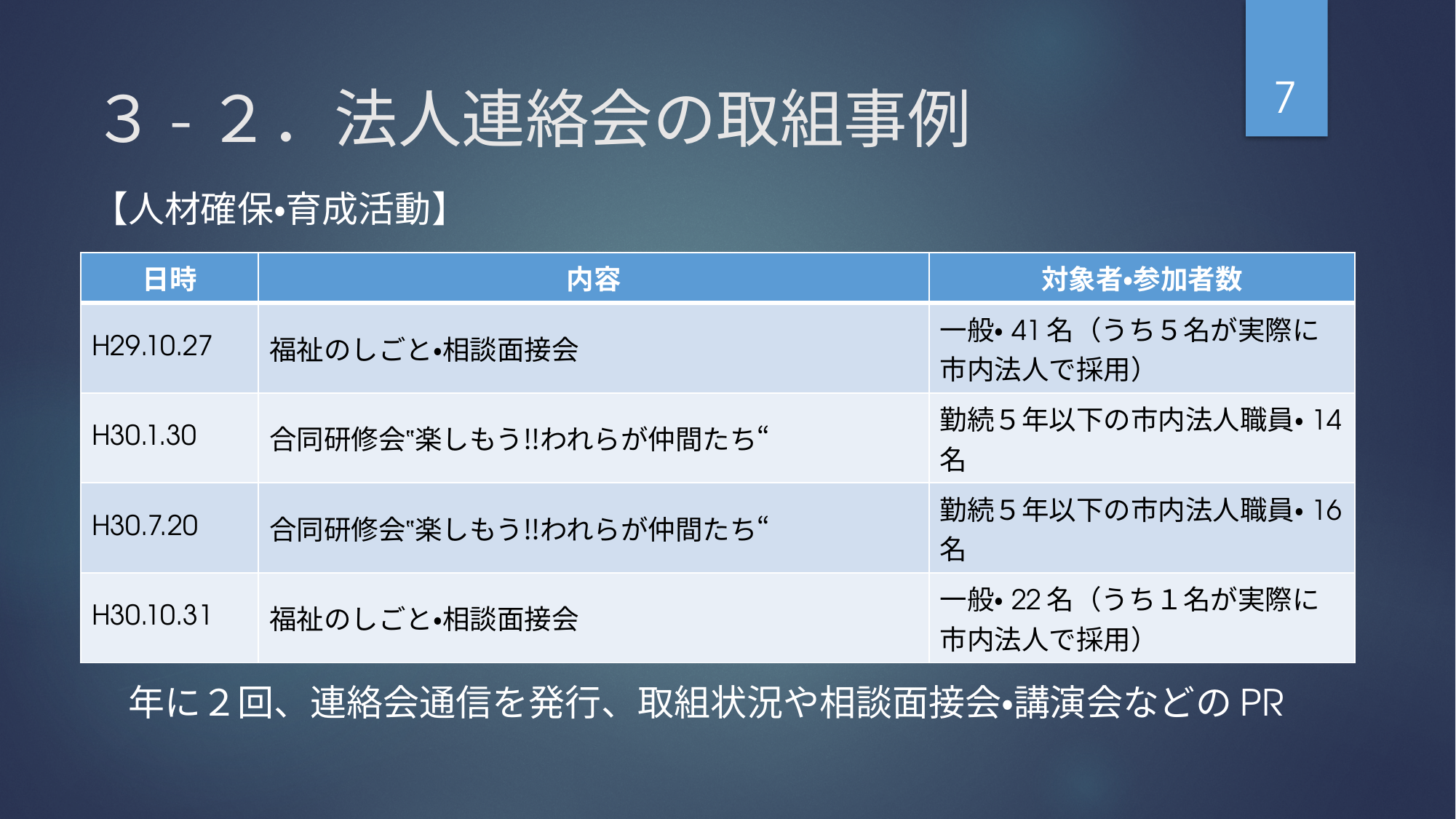

7
# ３-２．法人連絡会の取組事例
【人材確保・育成活動】

【広報啓発活動】
　年に２回、連絡会通信を発行、取組状況や相談面接会・講演会などのPR
| 日時 | 内容 | 対象者・参加者数 |
| --- | --- | --- |
| H29.10.27 | 福祉のしごと・相談面接会 | 一般・41名（うち５名が実際に市内法人で採用） |
| H30.1.30 | 合同研修会‟楽しもう‼われらが仲間たち“ | 勤続５年以下の市内法人職員・14名 |
| H30.7.20 | 合同研修会‟楽しもう‼われらが仲間たち“ | 勤続５年以下の市内法人職員・16名 |
| H30.10.31 | 福祉のしごと・相談面接会 | 一般・22名（うち１名が実際に市内法人で採用） |